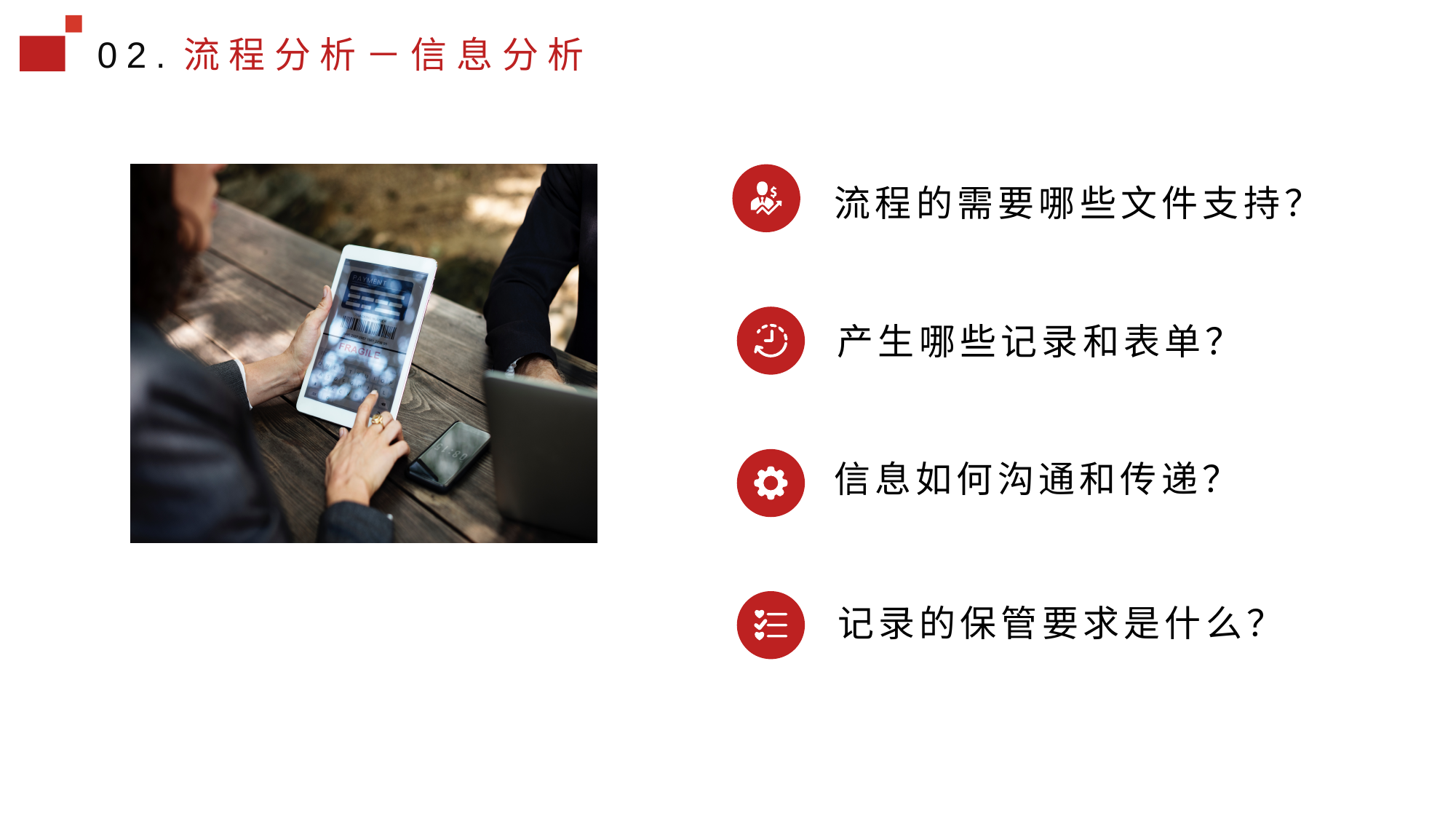

02.流程分析－信息分析

流程的需要哪些文件支持？

产生哪些记录和表单？

信息如何沟通和传递？

记录的保管要求是什么？